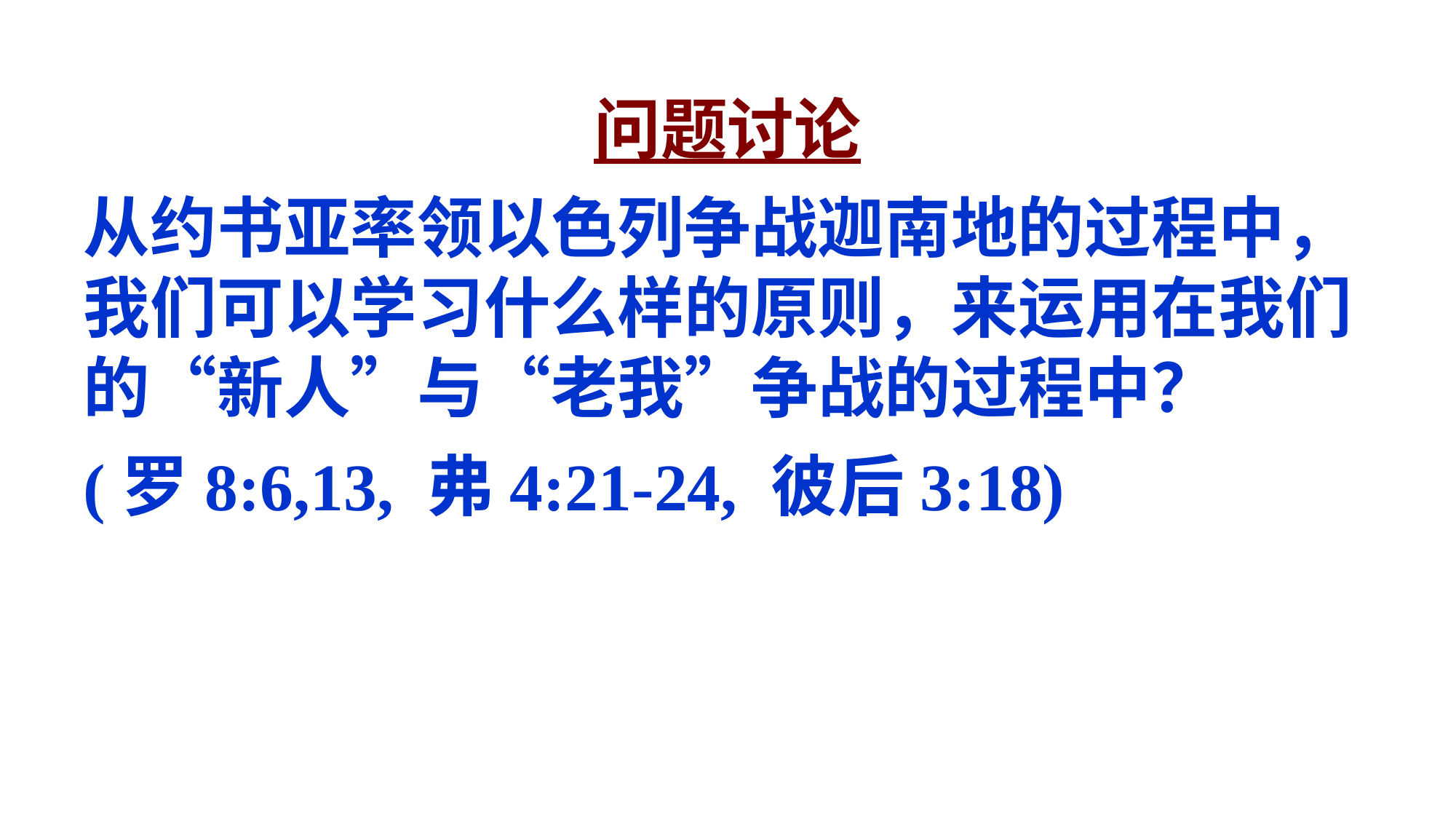

问题讨论
从约书亚率领以色列争战迦南地的过程中，我们可以学习什么样的原则，来运用在我们的“新人”与“老我”争战的过程中？
(罗8:6,13, 弗4:21-24, 彼后3:18)